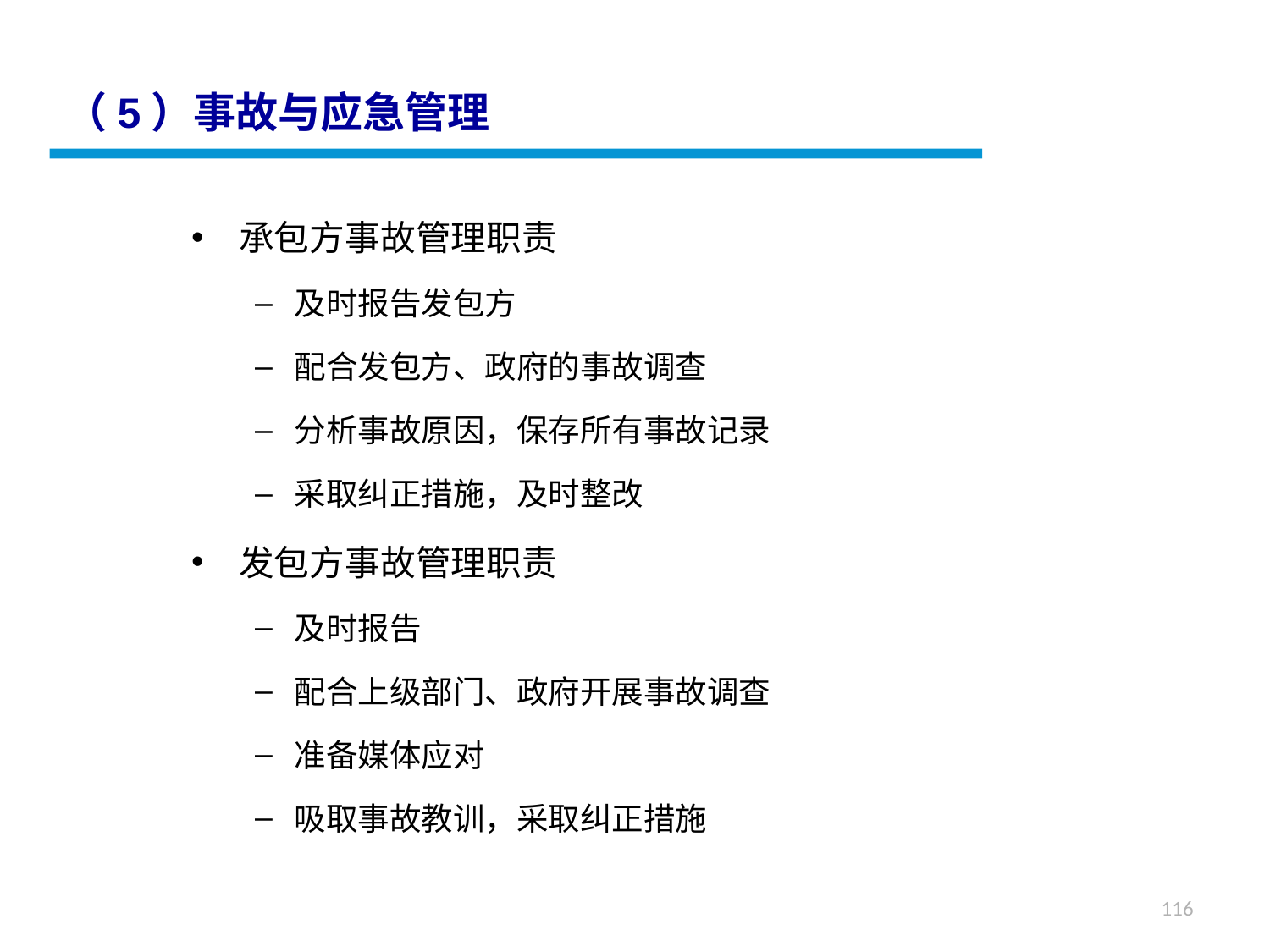

（5）事故与应急管理
承包方事故管理职责
及时报告发包方
配合发包方、政府的事故调查
分析事故原因，保存所有事故记录
采取纠正措施，及时整改
发包方事故管理职责
及时报告
配合上级部门、政府开展事故调查
准备媒体应对
吸取事故教训，采取纠正措施
116